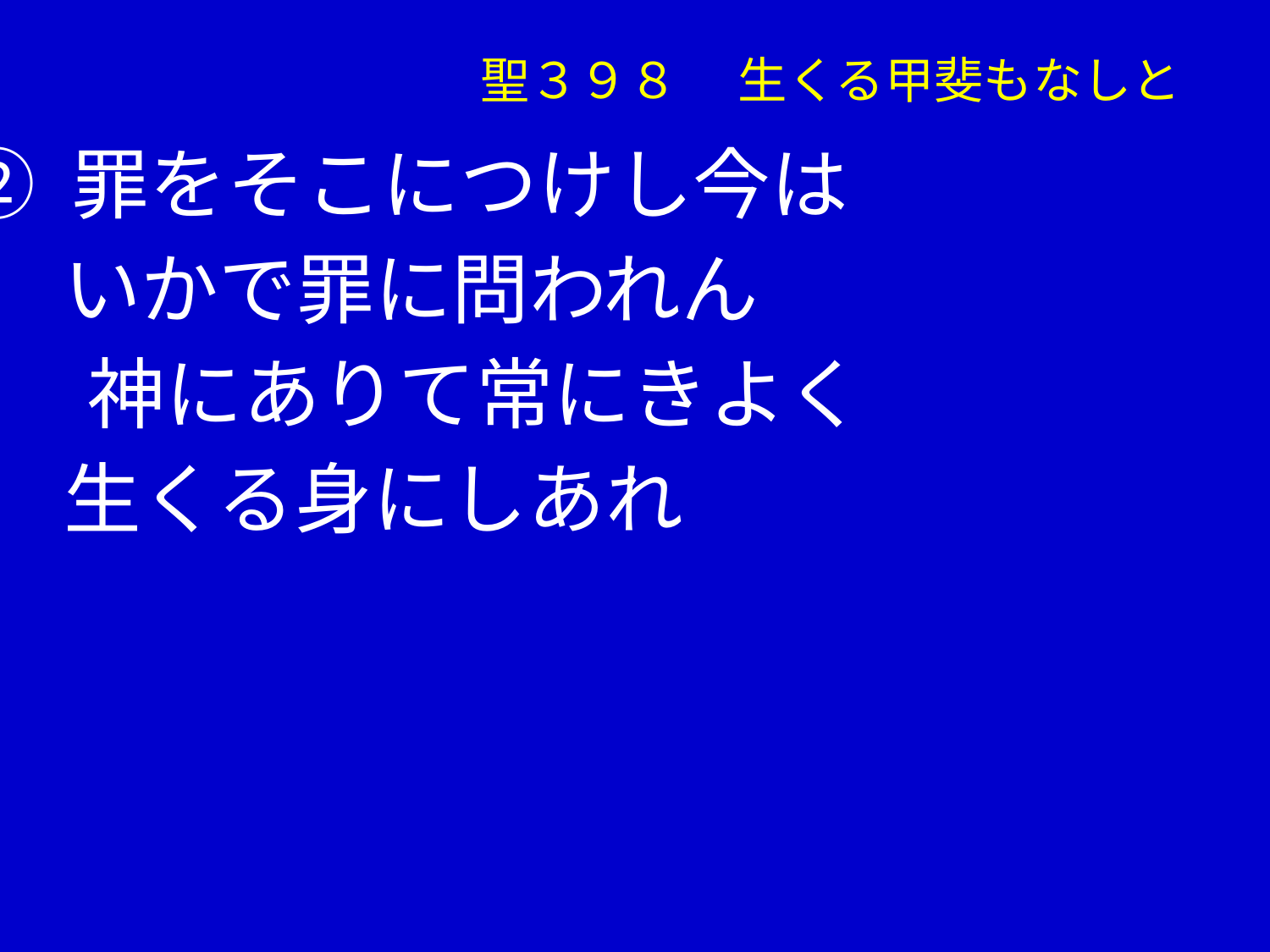

聖３９８ 　生くる甲斐もなしと
② 罪をそこにつけし今は
     いかで罪に問われん
　   神にありて常にきよく
     生くる身にしあれ